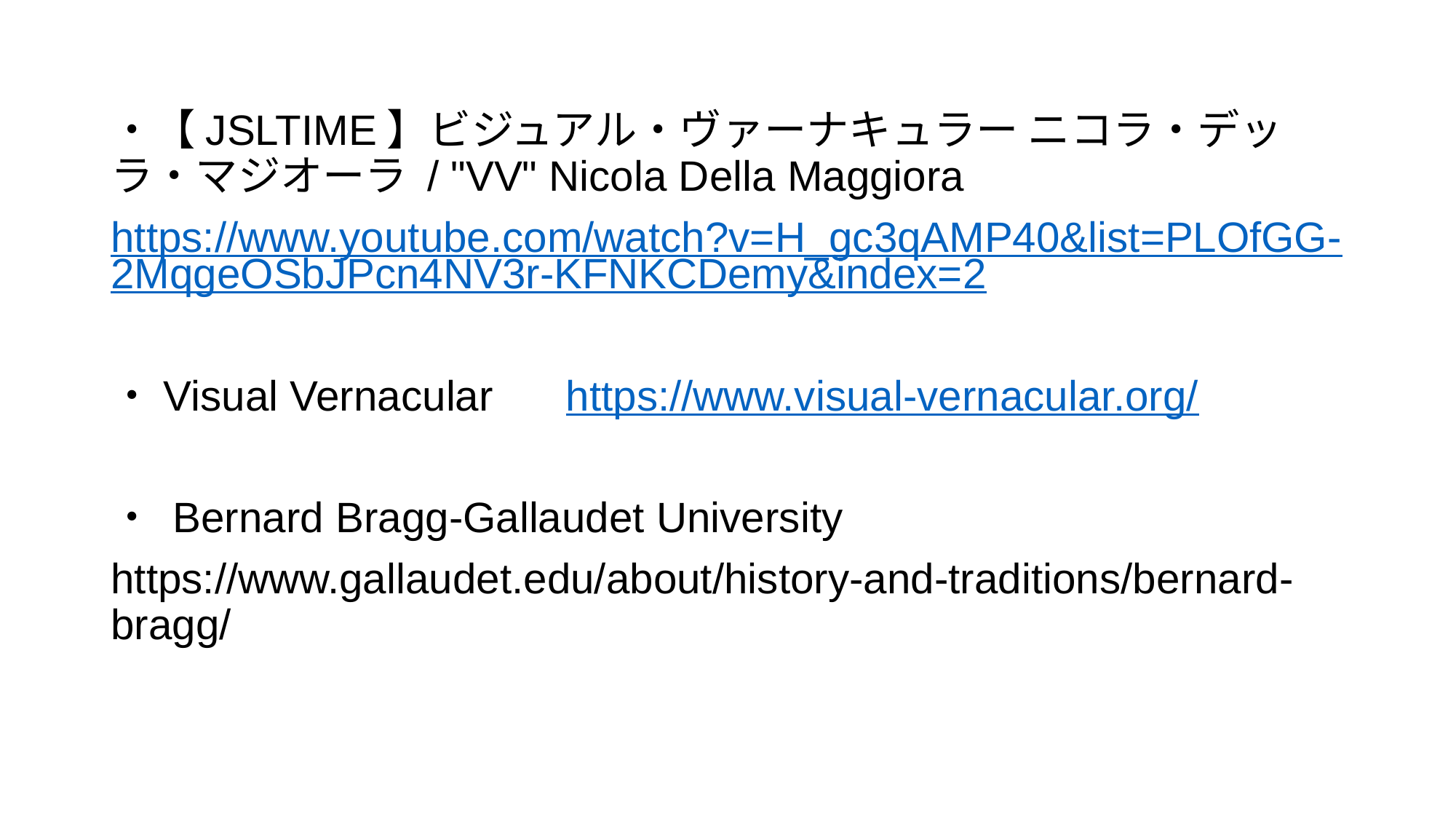

・【JSLTIME】ビジュアル・ヴァーナキュラー ニコラ・デッラ・マジオーラ / "VV" Nicola Della Maggiora
https://www.youtube.com/watch?v=H_gc3qAMP40&list=PLOfGG-2MqgeOSbJPcn4NV3r-KFNKCDemy&index=2

・Visual Vernacular　 https://www.visual-vernacular.org/

・ Bernard Bragg-Gallaudet University
https://www.gallaudet.edu/about/history-and-traditions/bernard-bragg/